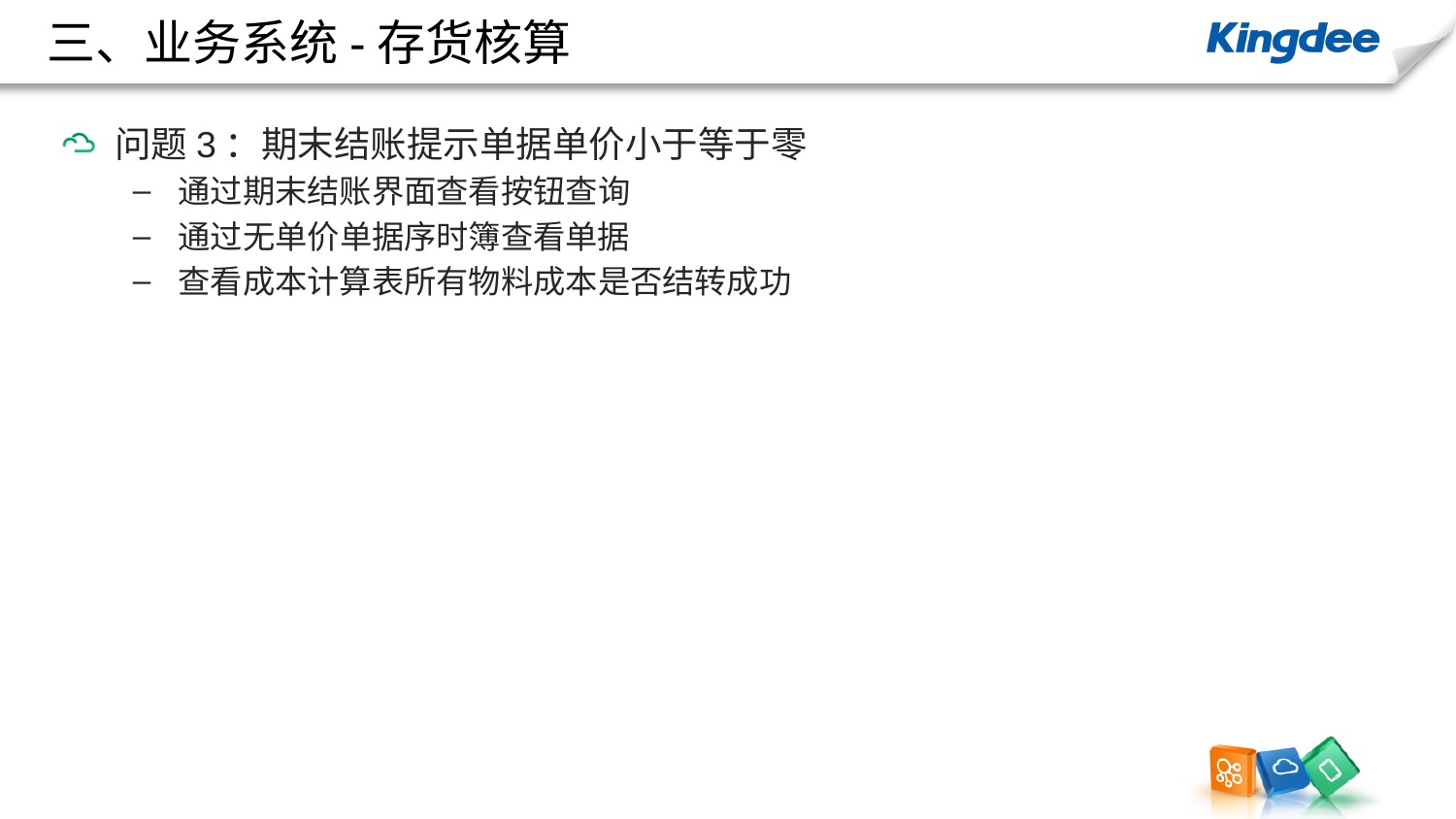

三、业务系统-存货核算
问题3：期末结账提示单据单价小于等于零
通过期末结账界面查看按钮查询
通过无单价单据序时簿查看单据
查看成本计算表所有物料成本是否结转成功